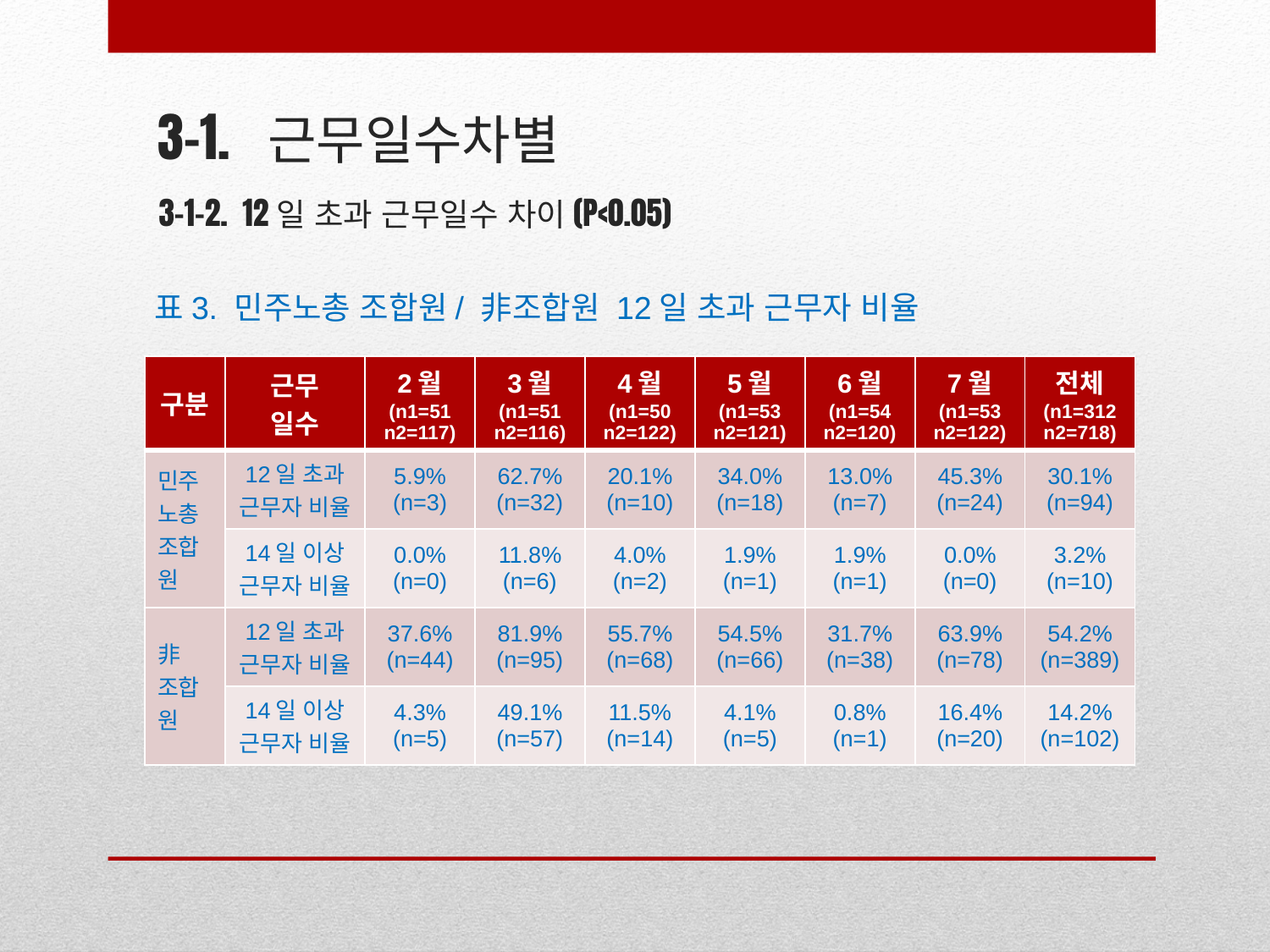

# 3-1.  근무일수차별
3-1-2.  12일 초과 근무일수 차이(P<0.05)
표3. 민주노총 조합원/ 非조합원 12일 초과 근무자 비율
| 구분 | 근무 일수 | 2월 (n1=51 n2=117) | 3월 (n1=51 n2=116) | 4월 (n1=50 n2=122) | 5월 (n1=53 n2=121) | 6월 (n1=54 n2=120) | 7월 (n1=53 n2=122) | 전체 (n1=312 n2=718) |
| --- | --- | --- | --- | --- | --- | --- | --- | --- |
| 민주노총 조합원 | 12일 초과 근무자 비율 | 5.9% (n=3) | 62.7% (n=32) | 20.1% (n=10) | 34.0% (n=18) | 13.0% (n=7) | 45.3% (n=24) | 30.1% (n=94) |
|  | 14일 이상 근무자 비율 | 0.0% (n=0) | 11.8% (n=6) | 4.0% (n=2) | 1.9% (n=1) | 1.9% (n=1) | 0.0% (n=0) | 3.2% (n=10) |
| 非조합원 | 12일 초과 근무자 비율 | 37.6% (n=44) | 81.9% (n=95) | 55.7% (n=68) | 54.5% (n=66) | 31.7% (n=38) | 63.9% (n=78) | 54.2% (n=389) |
|  | 14일 이상 근무자 비율 | 4.3% (n=5) | 49.1% (n=57) | 11.5% (n=14) | 4.1% (n=5) | 0.8% (n=1) | 16.4% (n=20) | 14.2% (n=102) |